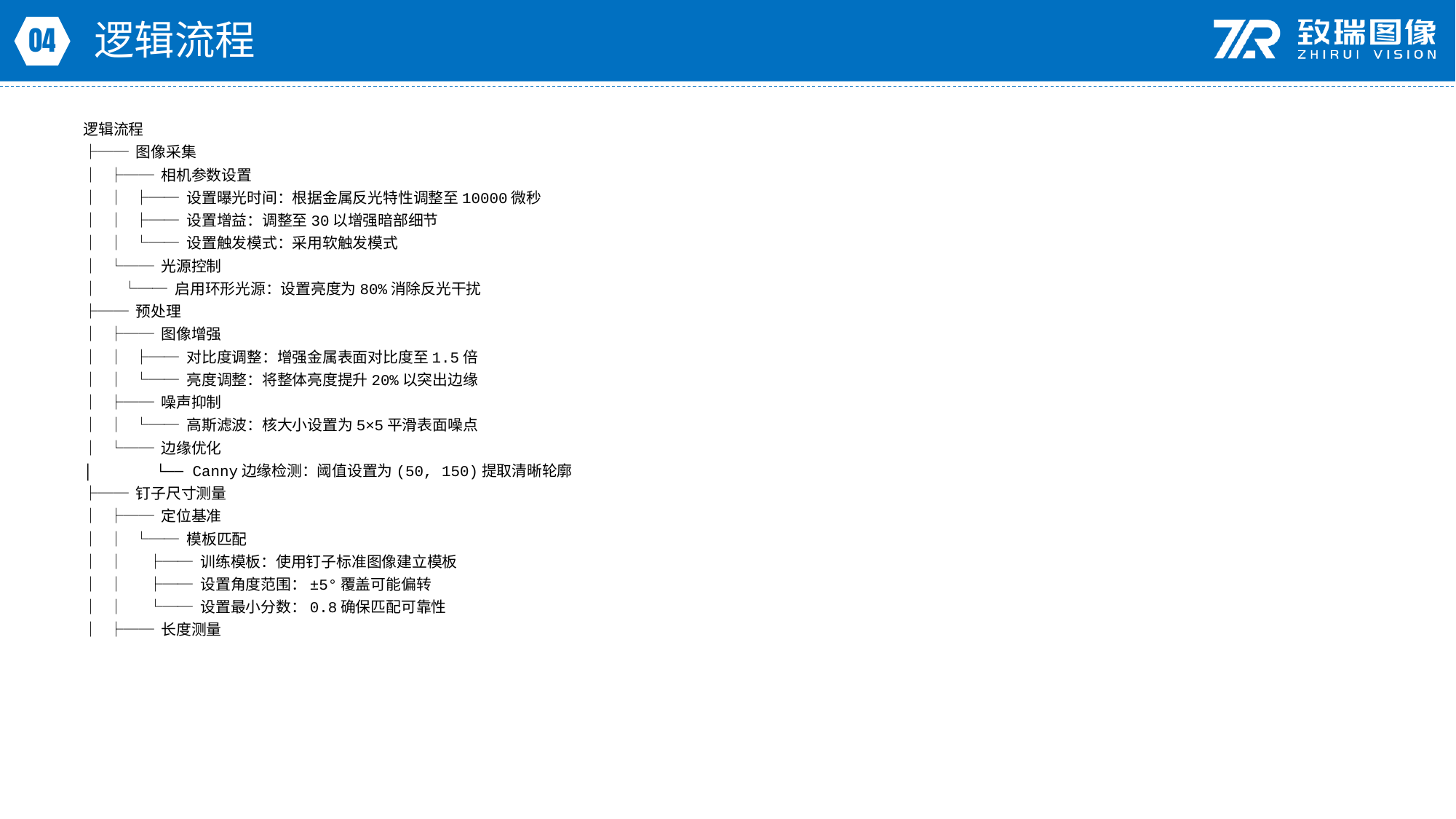

逻辑流程
04

逻辑流程
├── 图像采集
│   ├── 相机参数设置
│   │   ├── 设置曝光时间：根据金属反光特性调整至10000微秒
│   │   ├── 设置增益：调整至30以增强暗部细节
│   │   └── 设置触发模式：采用软触发模式
│   └── 光源控制
│       └── 启用环形光源：设置亮度为80%消除反光干扰
├── 预处理
│   ├── 图像增强
│   │   ├── 对比度调整：增强金属表面对比度至1.5倍
│   │   └── 亮度调整：将整体亮度提升20%以突出边缘
│   ├── 噪声抑制
│   │   └── 高斯滤波：核大小设置为5×5平滑表面噪点
│   └── 边缘优化
│       └── Canny边缘检测：阈值设置为(50, 150)提取清晰轮廓
├── 钉子尺寸测量
│   ├── 定位基准
│   │   └── 模板匹配
│   │       ├── 训练模板：使用钉子标准图像建立模板
│   │       ├── 设置角度范围：±5°覆盖可能偏转
│   │       └── 设置最小分数：0.8确保匹配可靠性
│   ├── 长度测量